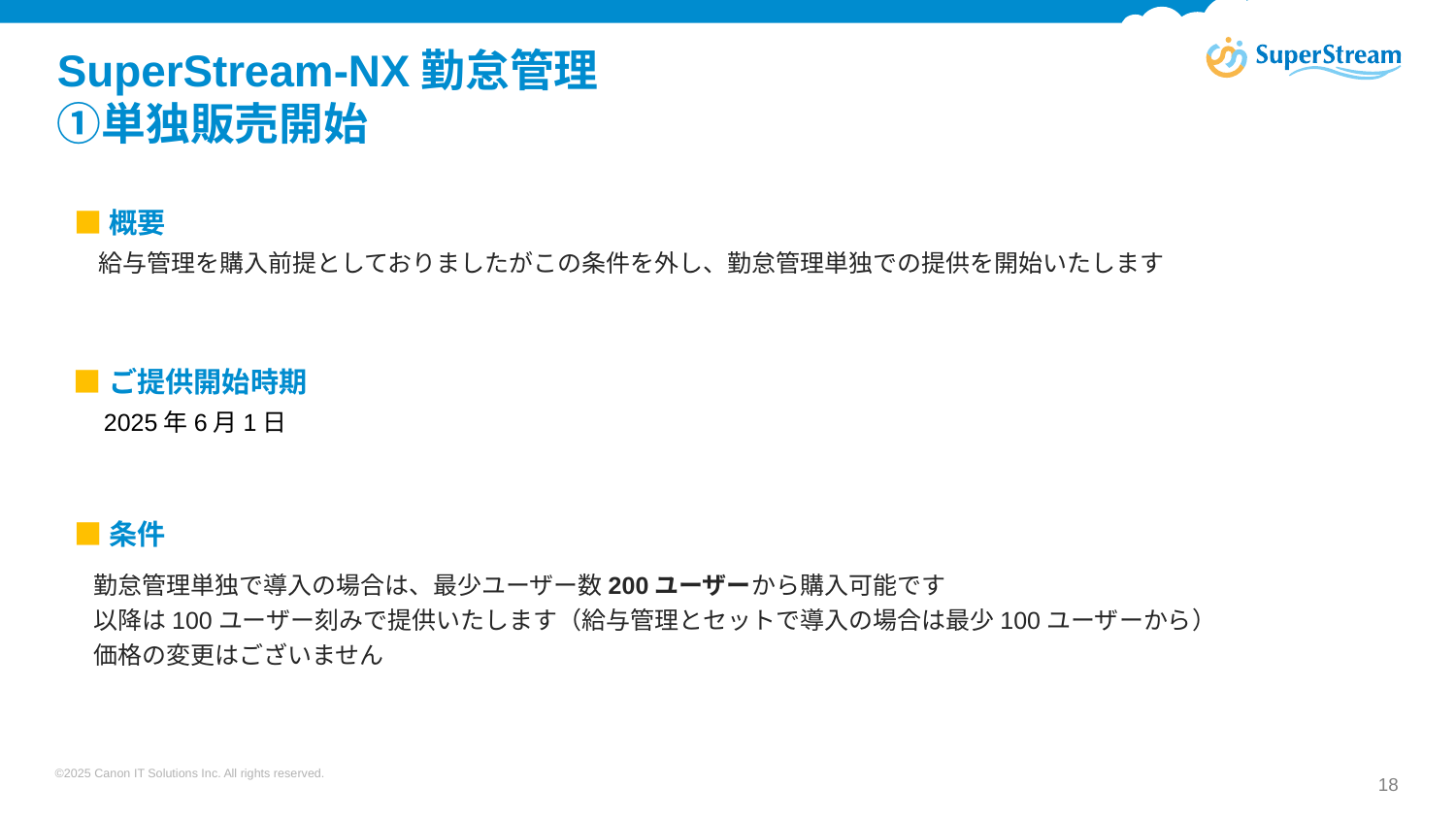

# SuperStream-NX勤怠管理 ①単独販売開始
■概要
　給与管理を購入前提としておりましたがこの条件を外し、勤怠管理単独での提供を開始いたします
■ご提供開始時期
　2025年6月1日
勤怠
×

■条件
　勤怠管理単独で導入の場合は、最少ユーザー数200ユーザーから購入可能です
　以降は100ユーザー刻みで提供いたします（給与管理とセットで導入の場合は最少100ユーザーから）
　価格の変更はございません
©2025 Canon IT Solutions Inc. All rights reserved.
18